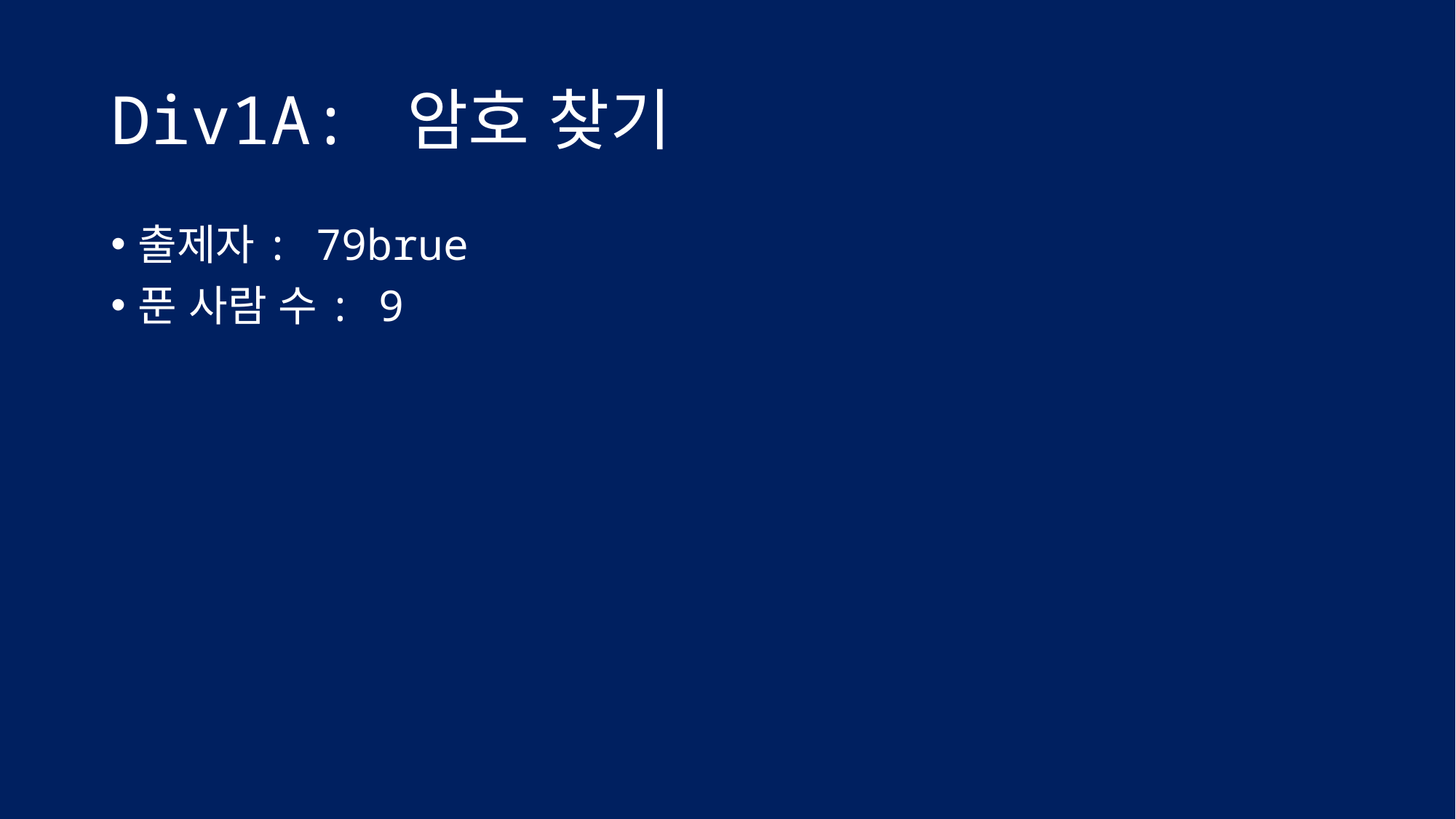

# Div1A: 암호 찾기
출제자: 79brue
푼 사람 수: 9